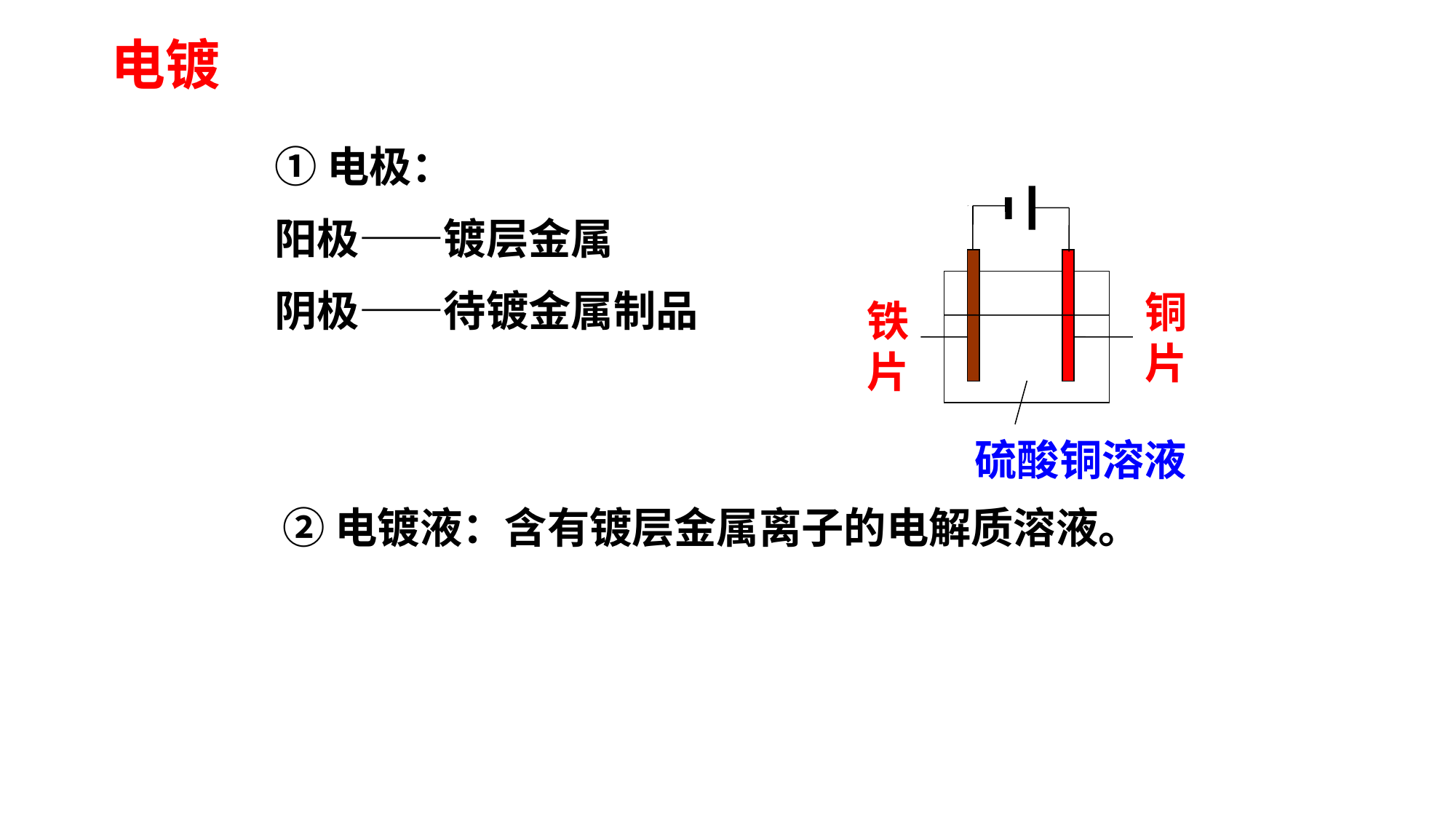

电镀
①电极：
阳极——镀层金属
阴极——待镀金属制品

铜片
铁片

硫酸铜溶液
②电镀液：含有镀层金属离子的电解质溶液。